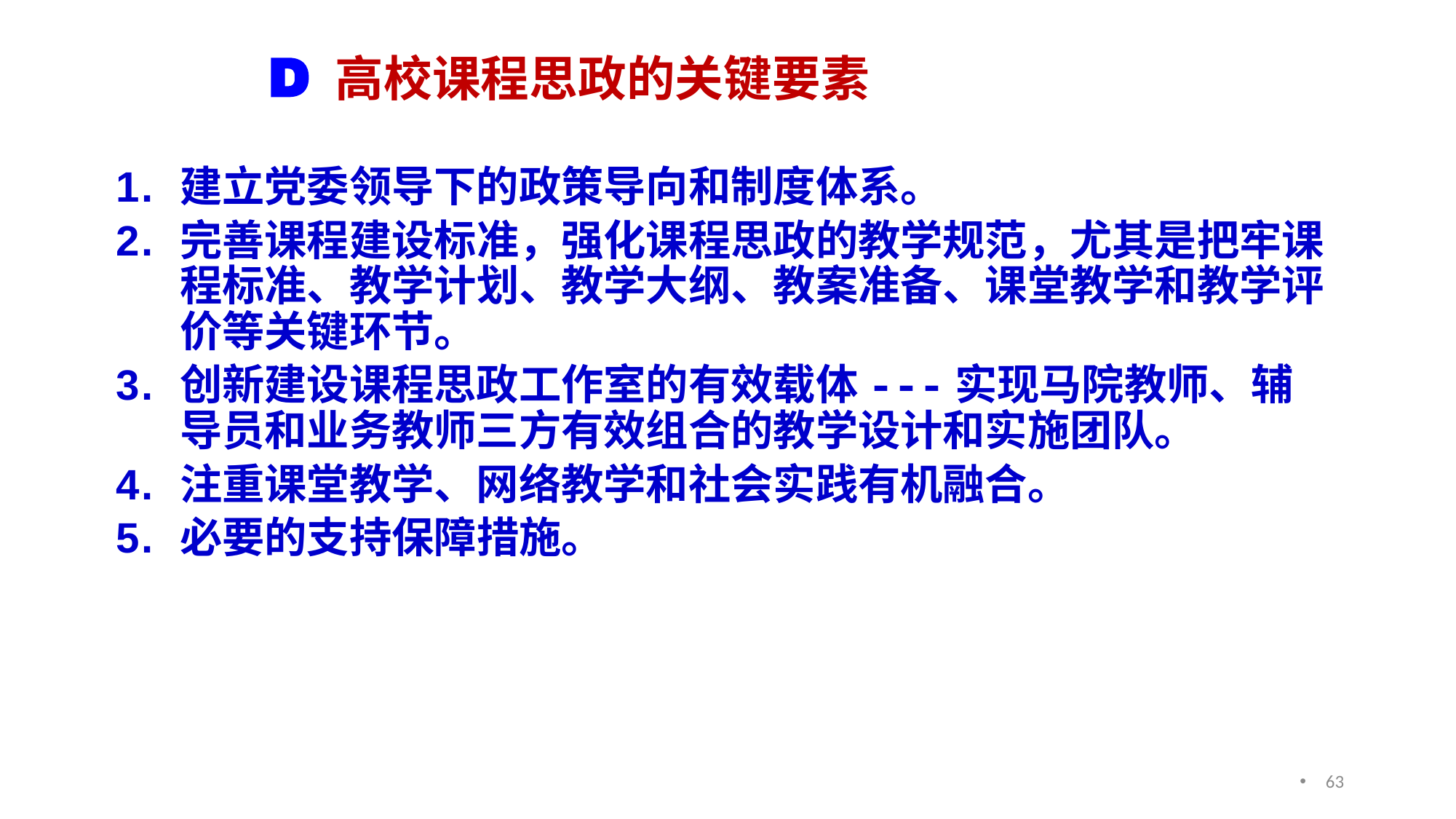

# D 高校课程思政的关键要素
建立党委领导下的政策导向和制度体系。
完善课程建设标准，强化课程思政的教学规范，尤其是把牢课程标准、教学计划、教学大纲、教案准备、课堂教学和教学评价等关键环节。
创新建设课程思政工作室的有效载体---实现马院教师、辅导员和业务教师三方有效组合的教学设计和实施团队。
注重课堂教学、网络教学和社会实践有机融合。
必要的支持保障措施。
63